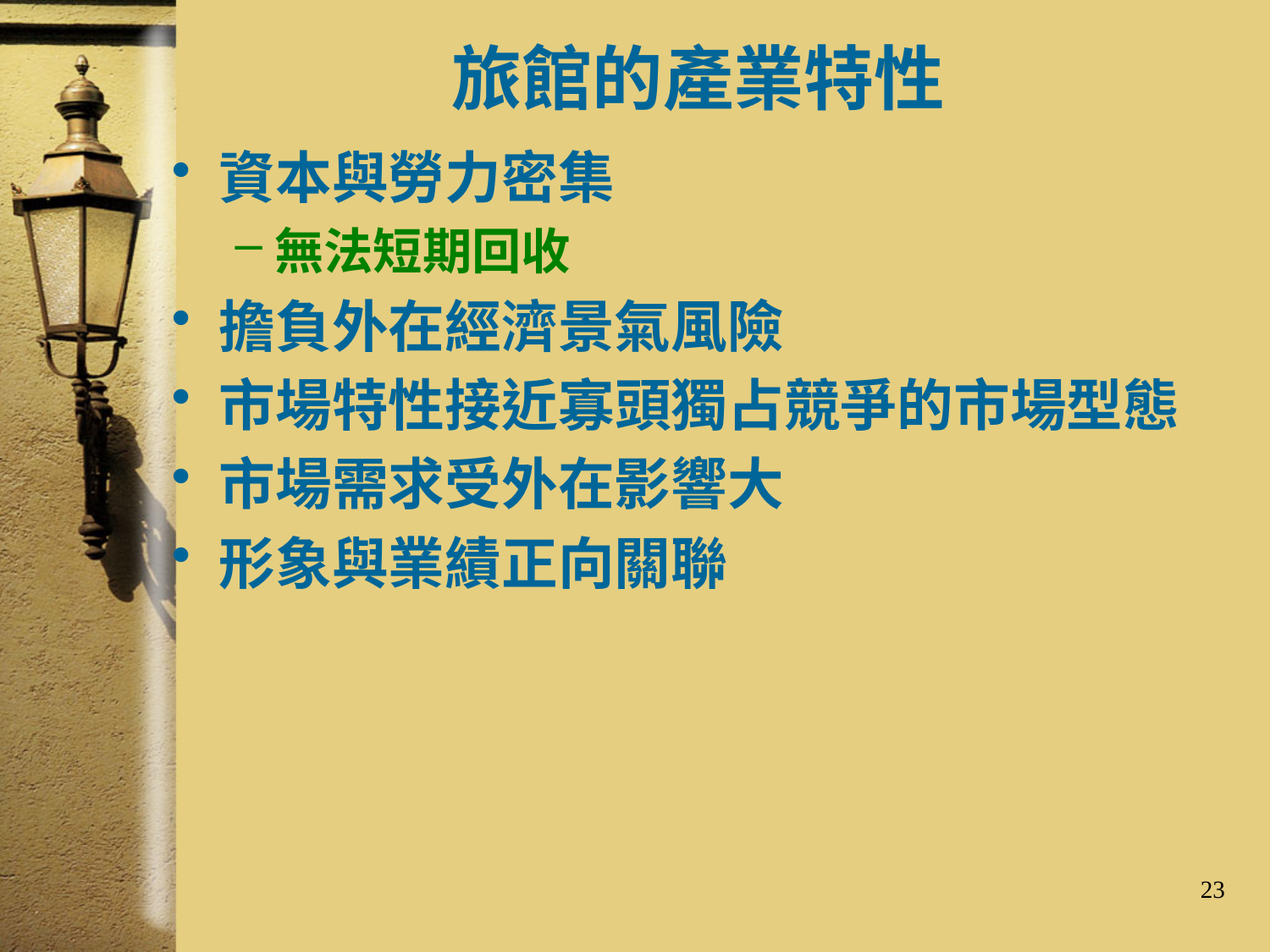

# 旅館的產業特性
資本與勞力密集
無法短期回收
擔負外在經濟景氣風險
市場特性接近寡頭獨占競爭的市場型態
市場需求受外在影響大
形象與業績正向關聯

23